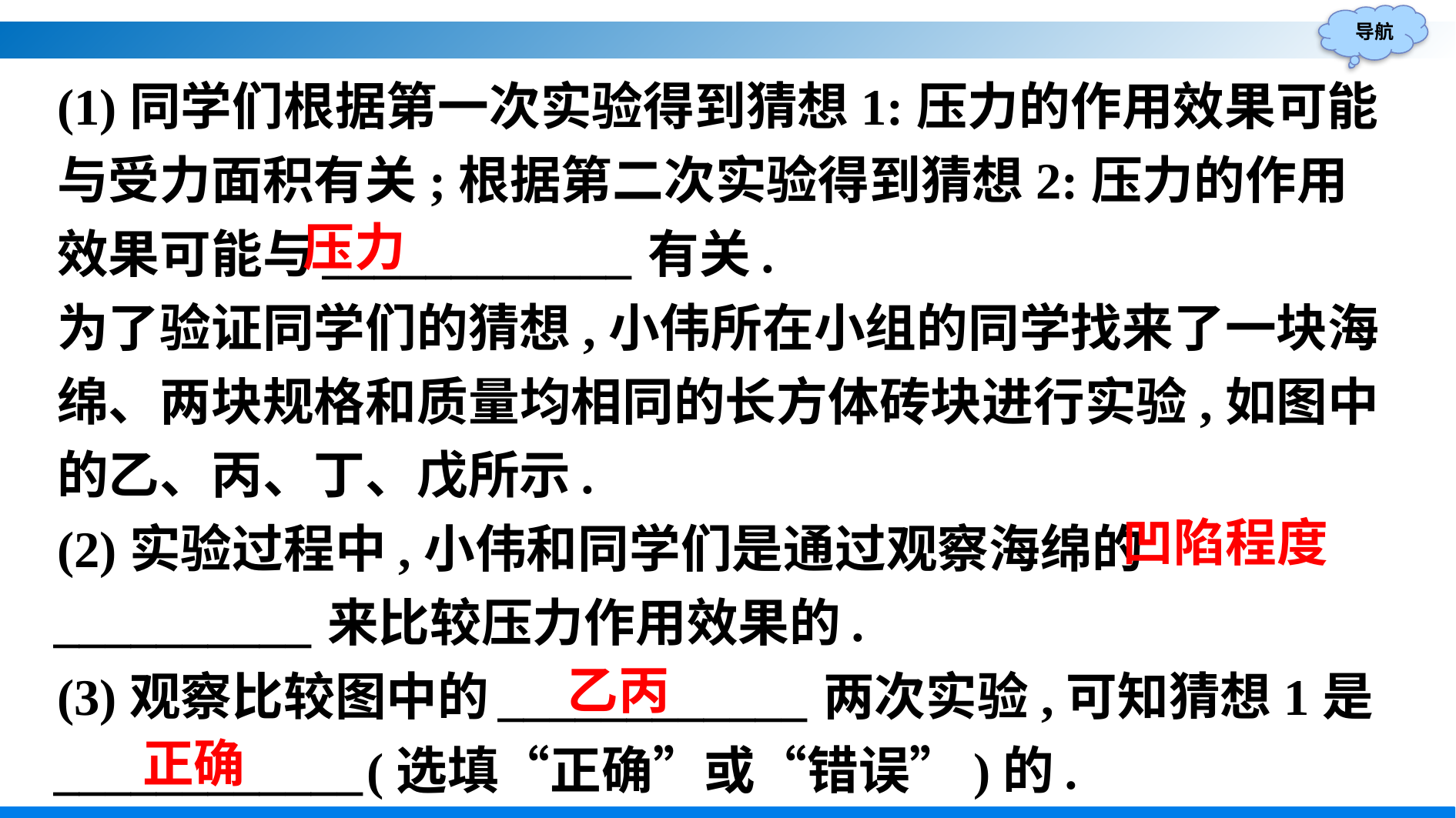

(1)同学们根据第一次实验得到猜想1:压力的作用效果可能与受力面积有关;根据第二次实验得到猜想2:压力的作用效果可能与____________有关.
为了验证同学们的猜想,小伟所在小组的同学找来了一块海绵、两块规格和质量均相同的长方体砖块进行实验,如图中的乙、丙、丁、戊所示.
(2)实验过程中,小伟和同学们是通过观察海绵的__________来比较压力作用效果的.
(3)观察比较图中的____________两次实验,可知猜想1是____________(选填“正确”或“错误”)的.
压力
凹陷程度
乙丙
正确